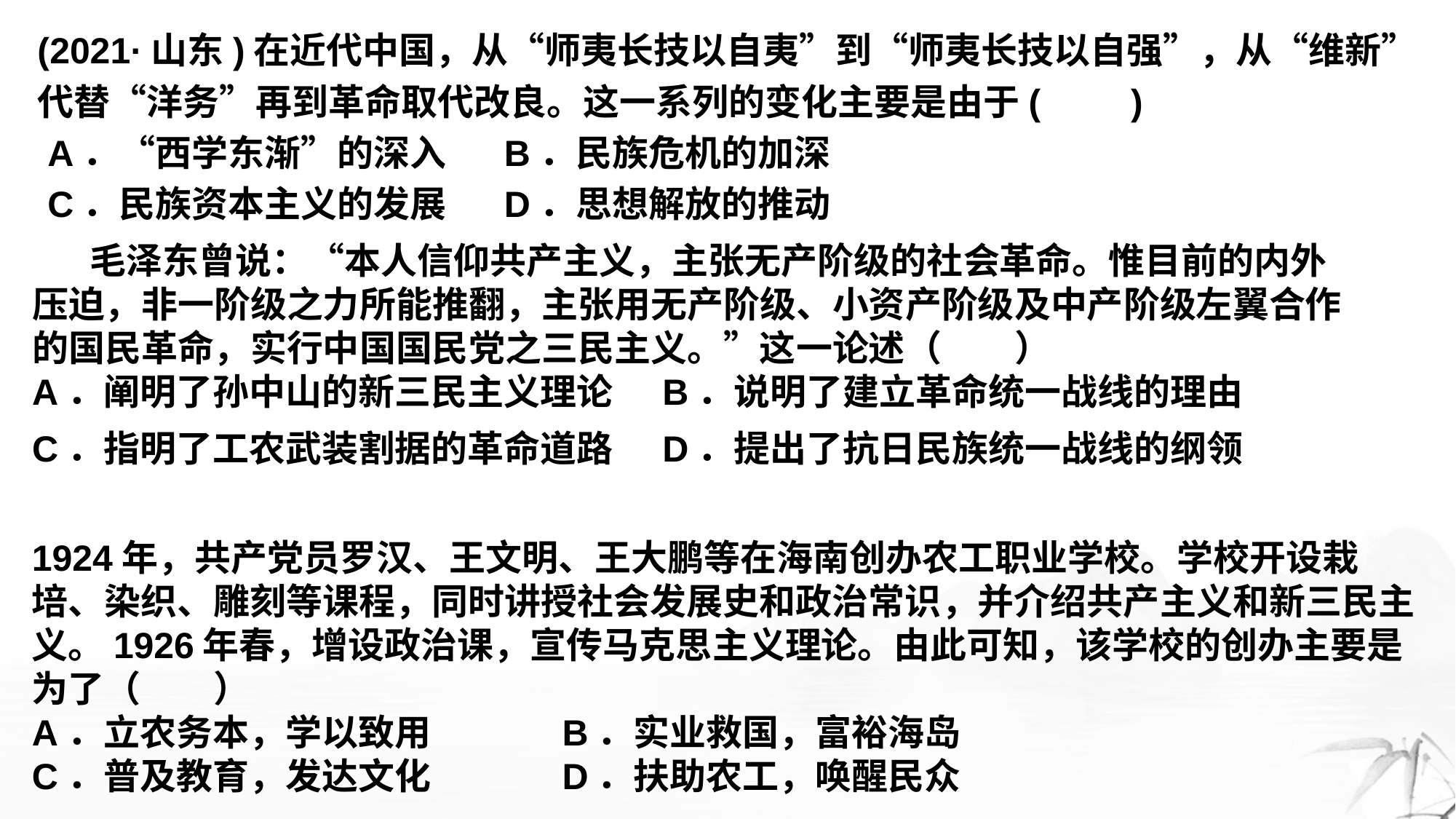

(2021·山东)在近代中国，从“师夷长技以自夷”到“师夷长技以自强”，从“维新”代替“洋务”再到革命取代改良。这一系列的变化主要是由于(　　)
 A．“西学东渐”的深入      B．民族危机的加深
 C．民族资本主义的发展      D．思想解放的推动

      毛泽东曾说：“本人信仰共产主义，主张无产阶级的社会革命。惟目前的内外压迫，非一阶级之力所能推翻，主张用无产阶级、小资产阶级及中产阶级左翼合作的国民革命，实行中国国民党之三民主义。”这一论述（　　）A．阐明了孙中山的新三民主义理论     B．说明了建立革命统一战线的理由C．指明了工农武装割据的革命道路     D．提出了抗日民族统一战线的纲领
1924年，共产党员罗汉、王文明、王大鹏等在海南创办农工职业学校。学校开设栽培、染织、雕刻等课程，同时讲授社会发展史和政治常识，并介绍共产主义和新三民主义。1926年春，增设政治课，宣传马克思主义理论。由此可知，该学校的创办主要是为了（　　）A．立农务本，学以致用               B．实业救国，富裕海岛C．普及教育，发达文化               D．扶助农工，唤醒民众